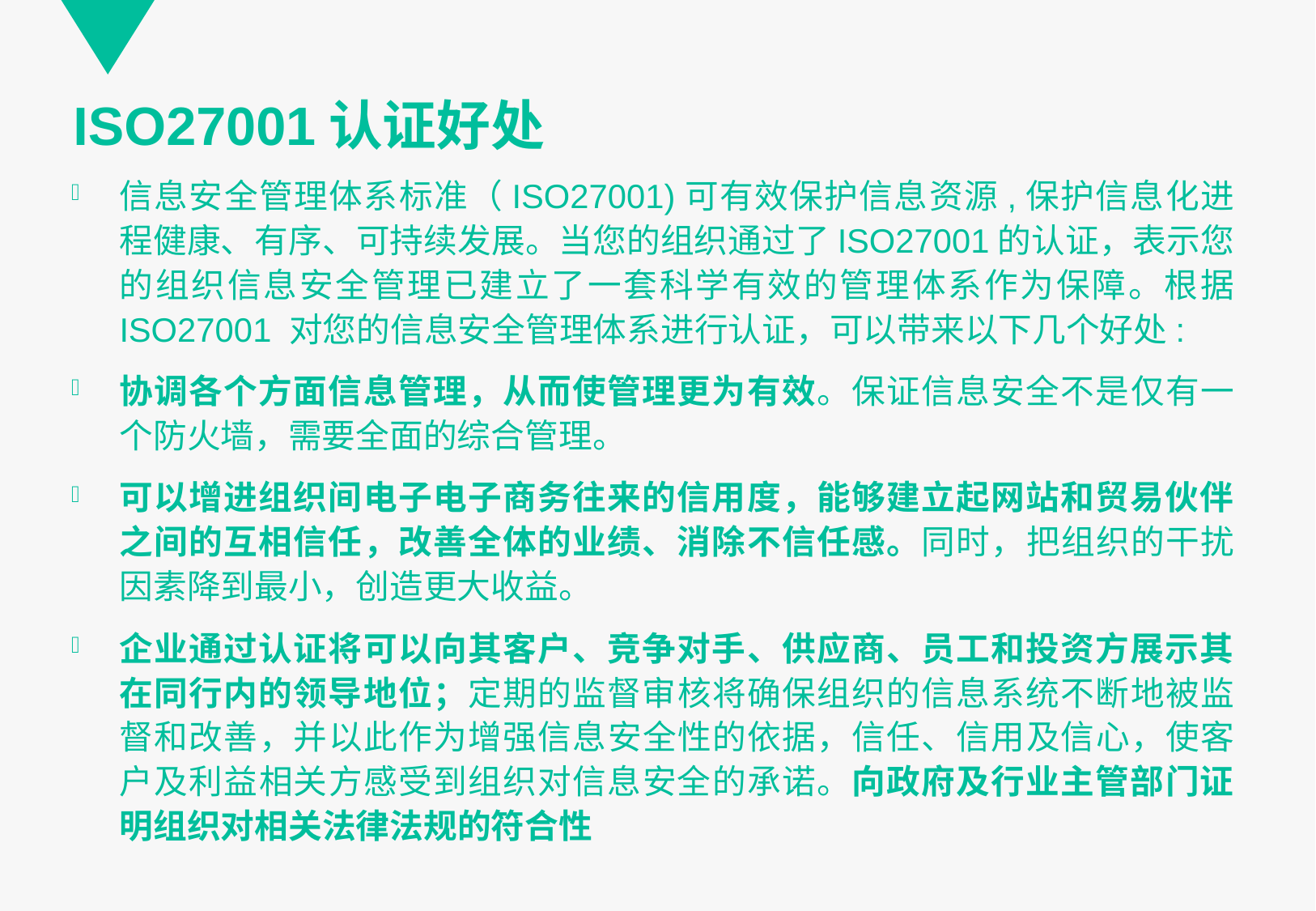

# ISO27001认证好处
信息安全管理体系标准（ISO27001)可有效保护信息资源,保护信息化进程健康、有序、可持续发展。当您的组织通过了ISO27001的认证，表示您的组织信息安全管理已建立了一套科学有效的管理体系作为保障。根据 ISO27001 对您的信息安全管理体系进行认证，可以带来以下几个好处:
协调各个方面信息管理，从而使管理更为有效。保证信息安全不是仅有一个防火墙，需要全面的综合管理。
可以增进组织间电子电子商务往来的信用度，能够建立起网站和贸易伙伴之间的互相信任，改善全体的业绩、消除不信任感。同时，把组织的干扰因素降到最小，创造更大收益。
企业通过认证将可以向其客户、竞争对手、供应商、员工和投资方展示其在同行内的领导地位；定期的监督审核将确保组织的信息系统不断地被监督和改善，并以此作为增强信息安全性的依据，信任、信用及信心，使客户及利益相关方感受到组织对信息安全的承诺。向政府及行业主管部门证明组织对相关法律法规的符合性